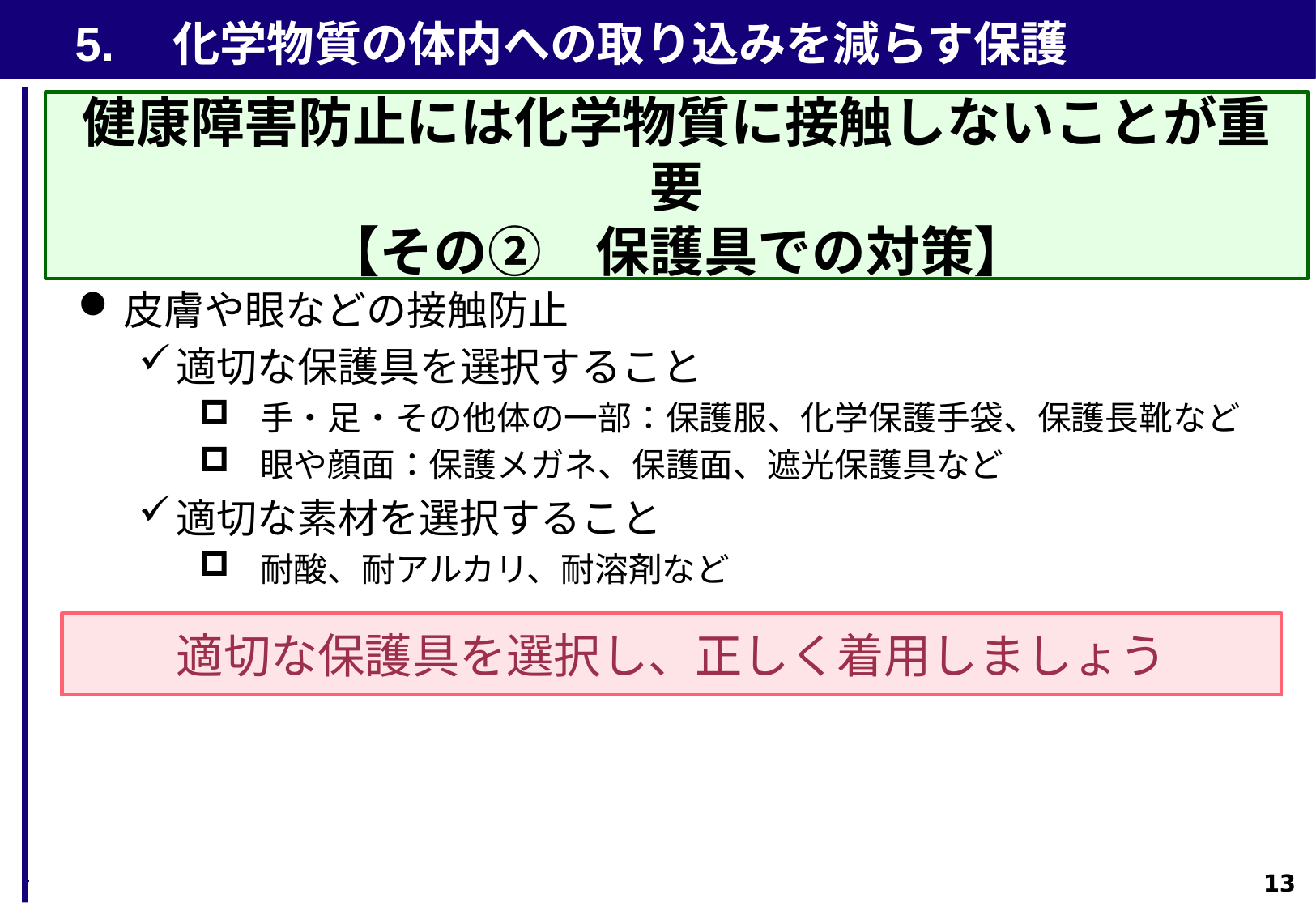

5.　化学物質の体内への取り込みを減らす保護具
健康障害防止には化学物質に接触しないことが重要
【その②　保護具での対策】
皮膚や眼などの接触防止
適切な保護具を選択すること
手・足・その他体の一部：保護服、化学保護手袋、保護長靴など
眼や顔面：保護メガネ、保護面、遮光保護具など
適切な素材を選択すること
耐酸、耐アルカリ、耐溶剤など
適切な保護具を選択し、正しく着用しましょう

13